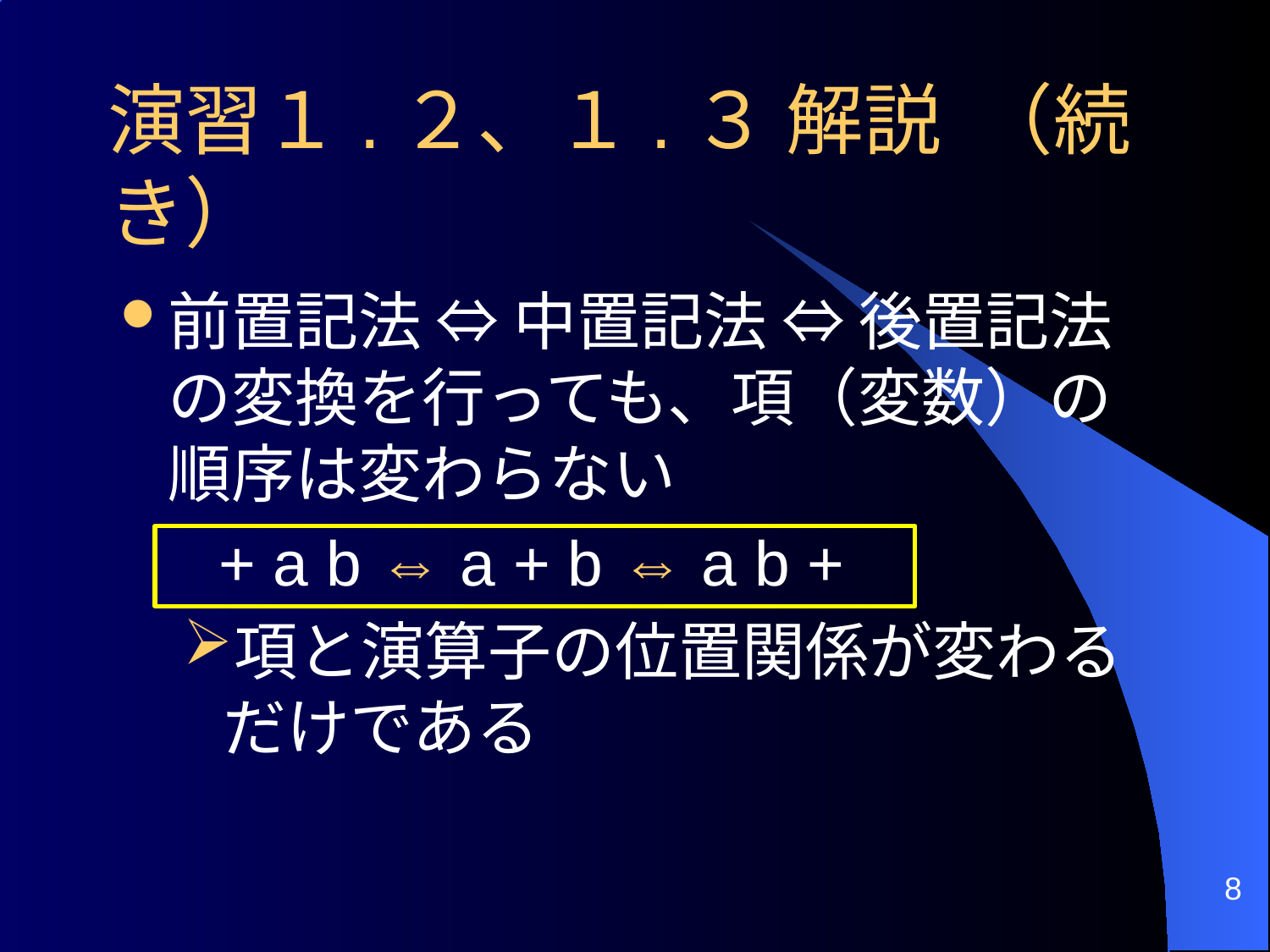

# 演習１.２、１.３ 解説  （続き）
前置記法 ⇔ 中置記法 ⇔ 後置記法の変換を行っても、項（変数）の順序は変わらない
  + a b ⇔ a + b ⇔ a b +
項と演算子の位置関係が変わるだけである

8